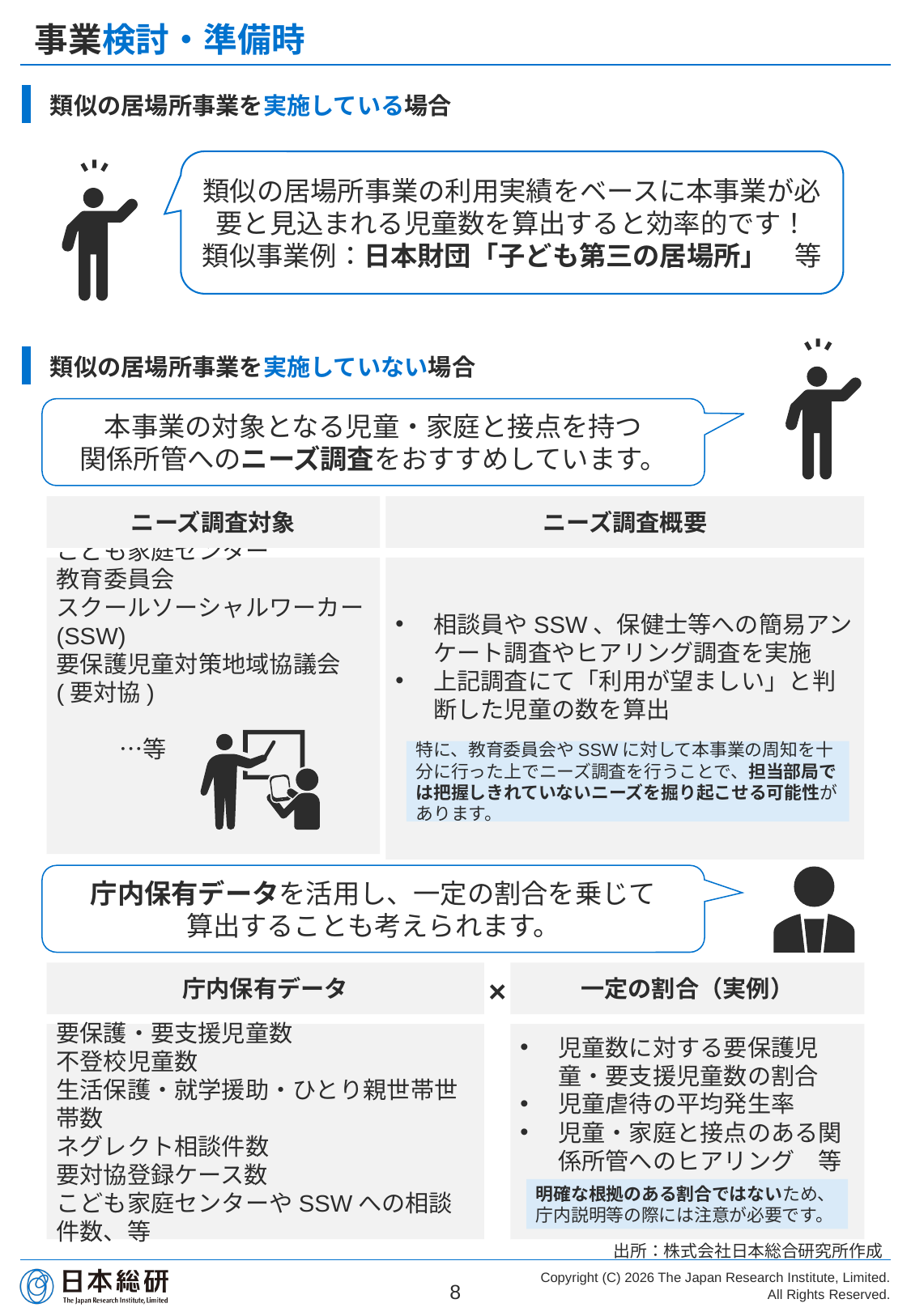

# 事業検討・準備時
| 類似の居場所事業を実施している場合 |
| --- |
類似の居場所事業の利用実績をベースに本事業が必要と見込まれる児童数を算出すると効率的です！
類似事業例：日本財団「子ども第三の居場所」　等

| 類似の居場所事業を実施していない場合 |
| --- |

本事業の対象となる児童・家庭と接点を持つ
関係所管へのニーズ調査をおすすめしています。
ニーズ調査対象
ニーズ調査概要
こども家庭センター
教育委員会
スクールソーシャルワーカー(SSW)
要保護児童対策地域協議会(要対協)
　　　　　　　　　　　　　　　   …等

相談員やSSW、保健士等への簡易アンケート調査やヒアリング調査を実施
上記調査にて「利用が望ましい」と判断した児童の数を算出

特に、教育委員会やSSWに対して本事業の周知を十分に行った上でニーズ調査を行うことで、担当部局では把握しきれていないニーズを掘り起こせる可能性があります。
庁内保有データを活用し、一定の割合を乗じて
算出することも考えられます。

×
庁内保有データ
一定の割合（実例）
要保護・要支援児童数
不登校児童数
生活保護・就学援助・ひとり親世帯世帯数
ネグレクト相談件数
要対協登録ケース数
こども家庭センターやSSWへの相談件数、等
児童数に対する要保護児童・要支援児童数の割合
児童虐待の平均発生率
児童・家庭と接点のある関係所管へのヒアリング　等

明確な根拠のある割合ではないため、庁内説明等の際には注意が必要です。
出所：株式会社日本総合研究所作成